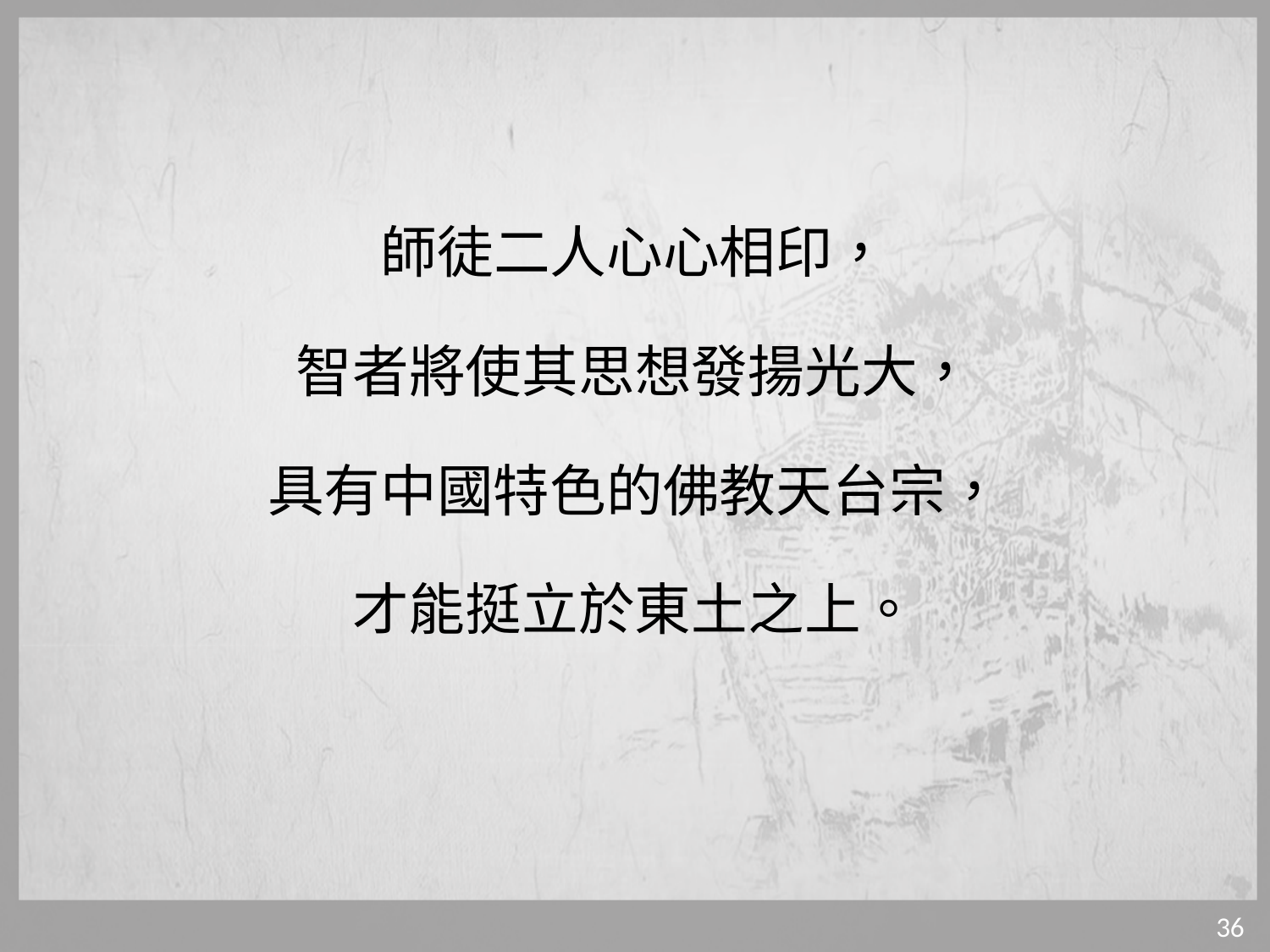

師徒二人心心相印，
智者將使其思想發揚光大，
具有中國特色的佛教天台宗，
才能挺立於東土之上。

36